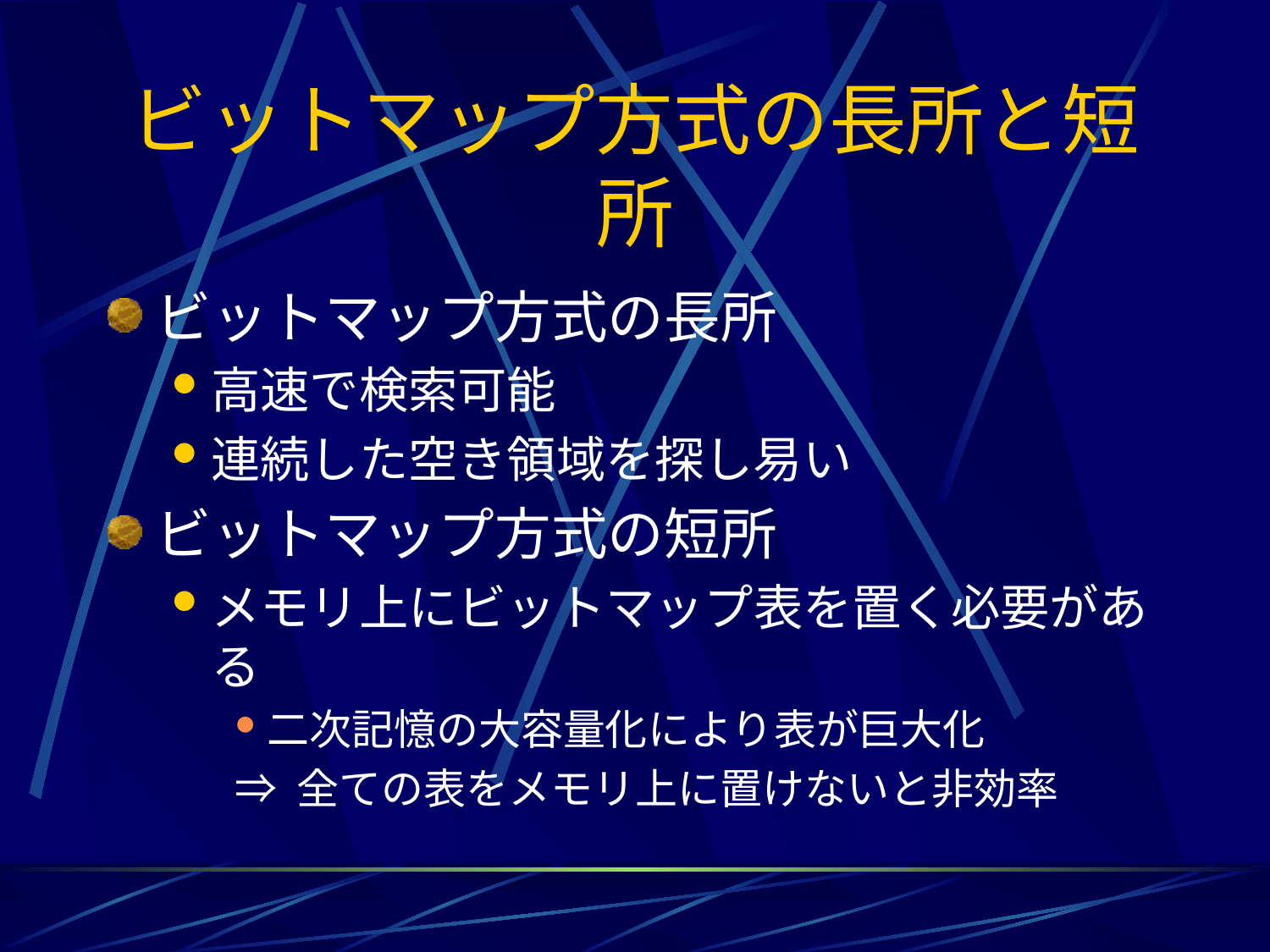

# ビットマップ方式の長所と短所
ビットマップ方式の長所
高速で検索可能
連続した空き領域を探し易い
ビットマップ方式の短所
メモリ上にビットマップ表を置く必要がある
二次記憶の大容量化により表が巨大化
⇒ 全ての表をメモリ上に置けないと非効率